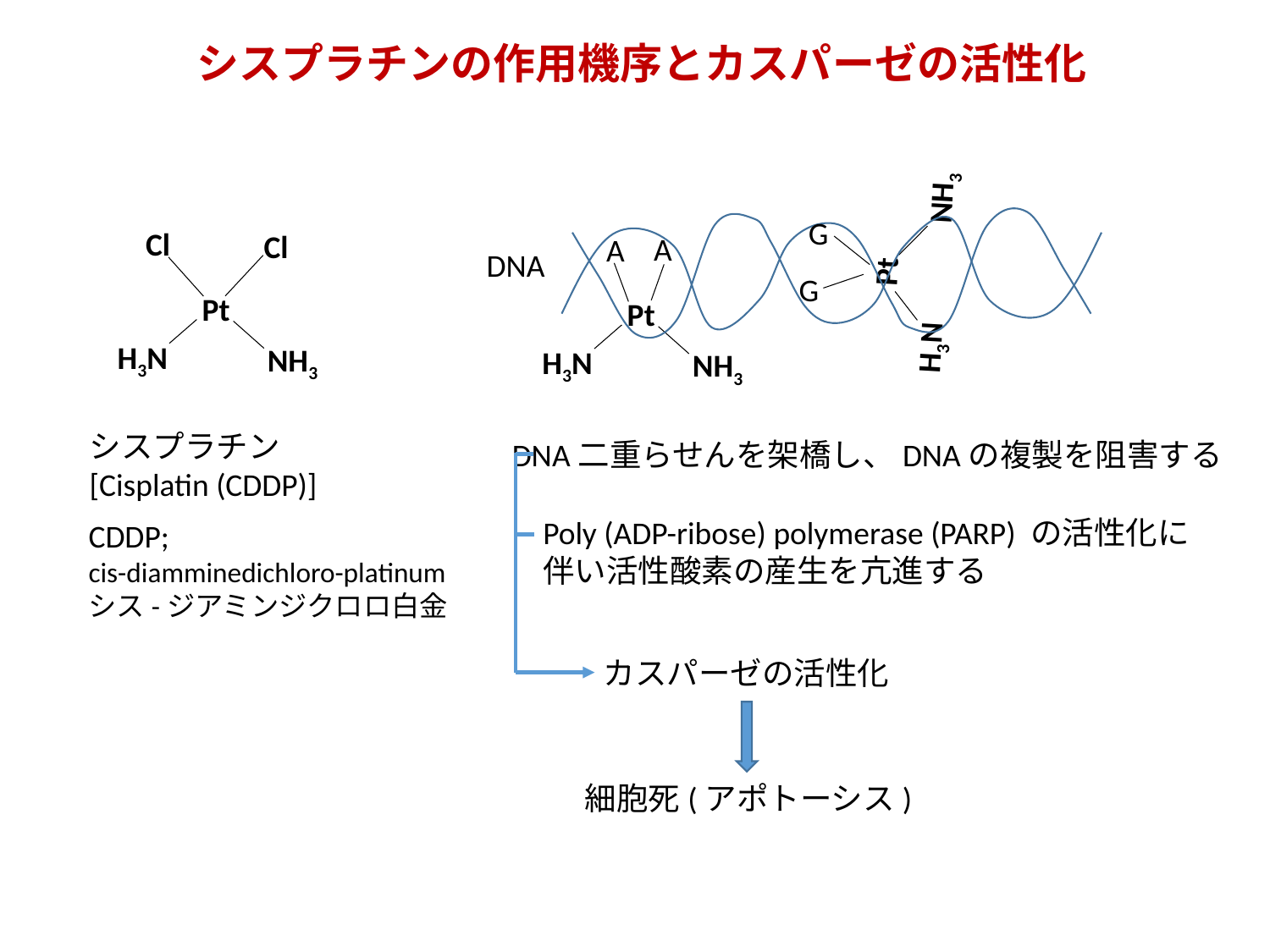

シスプラチンの作用機序とカスパーゼの活性化
Pt
H3N
NH3

G
A
A
G
Cl
Cl
Pt
H3N
NH3
DNA
Pt
H3N
NH3
シスプラチン
[Cisplatin (CDDP)]
DNA二重らせんを架橋し、DNAの複製を阻害する
Poly (ADP-ribose) polymerase (PARP) の活性化に伴い活性酸素の産生を亢進する
CDDP;
cis-diamminedichloro-platinum
シス-ジアミンジクロロ白金
カスパーゼの活性化

細胞死(アポトーシス)